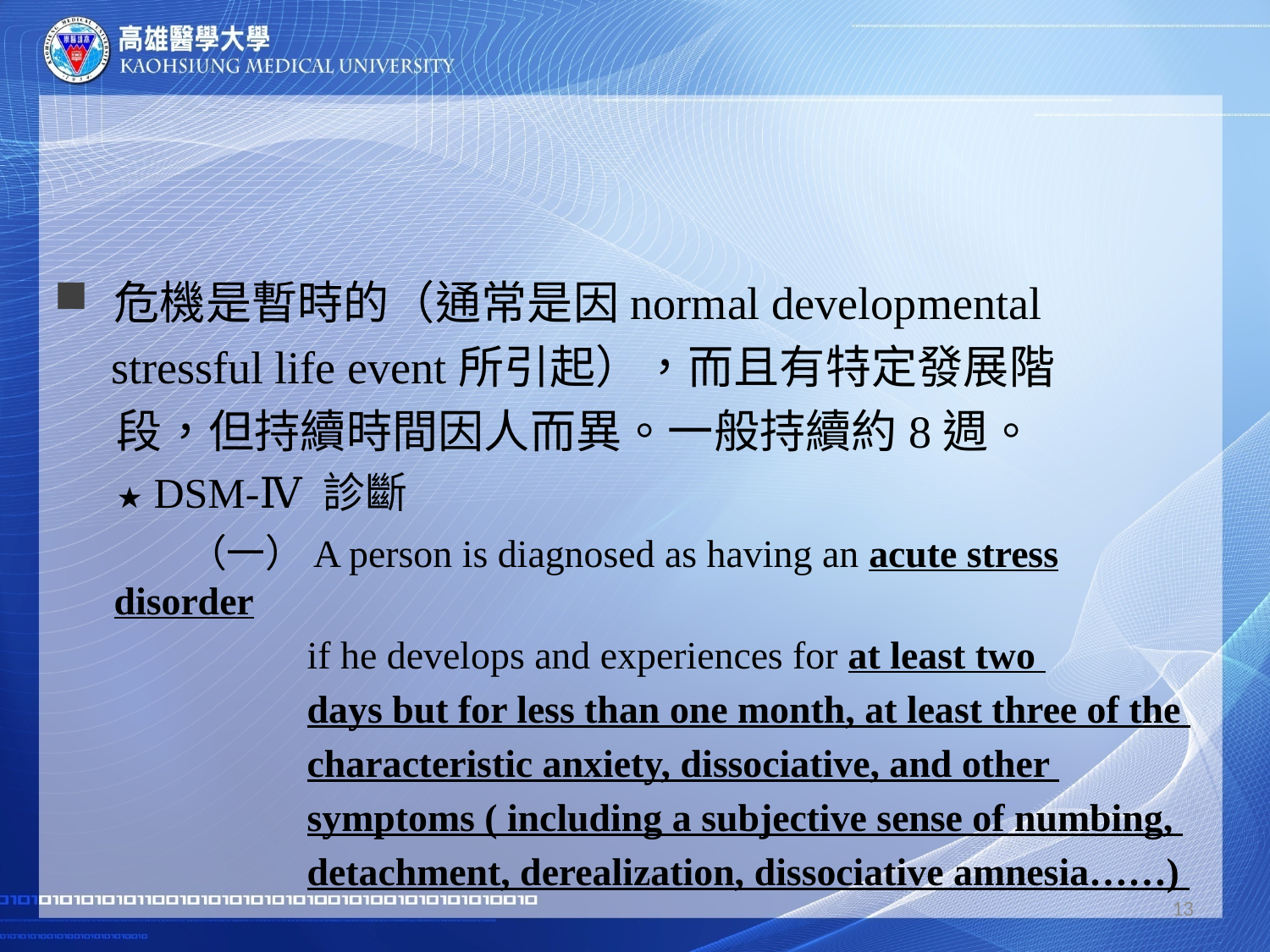

#
危機是暫時的（通常是因normal developmental
     stressful life event所引起），而且有特定發展階
     段，但持續時間因人而異。一般持續約8週。
      ★ DSM-Ⅳ 診斷
             （一）A person is diagnosed as having an acute stress disorder
                          if he develops and experiences for at least two
                          days but for less than one month, at least three of the
                          characteristic anxiety, dissociative, and other
                          symptoms ( including a subjective sense of numbing,
                          detachment, derealization, dissociative amnesia……)
13